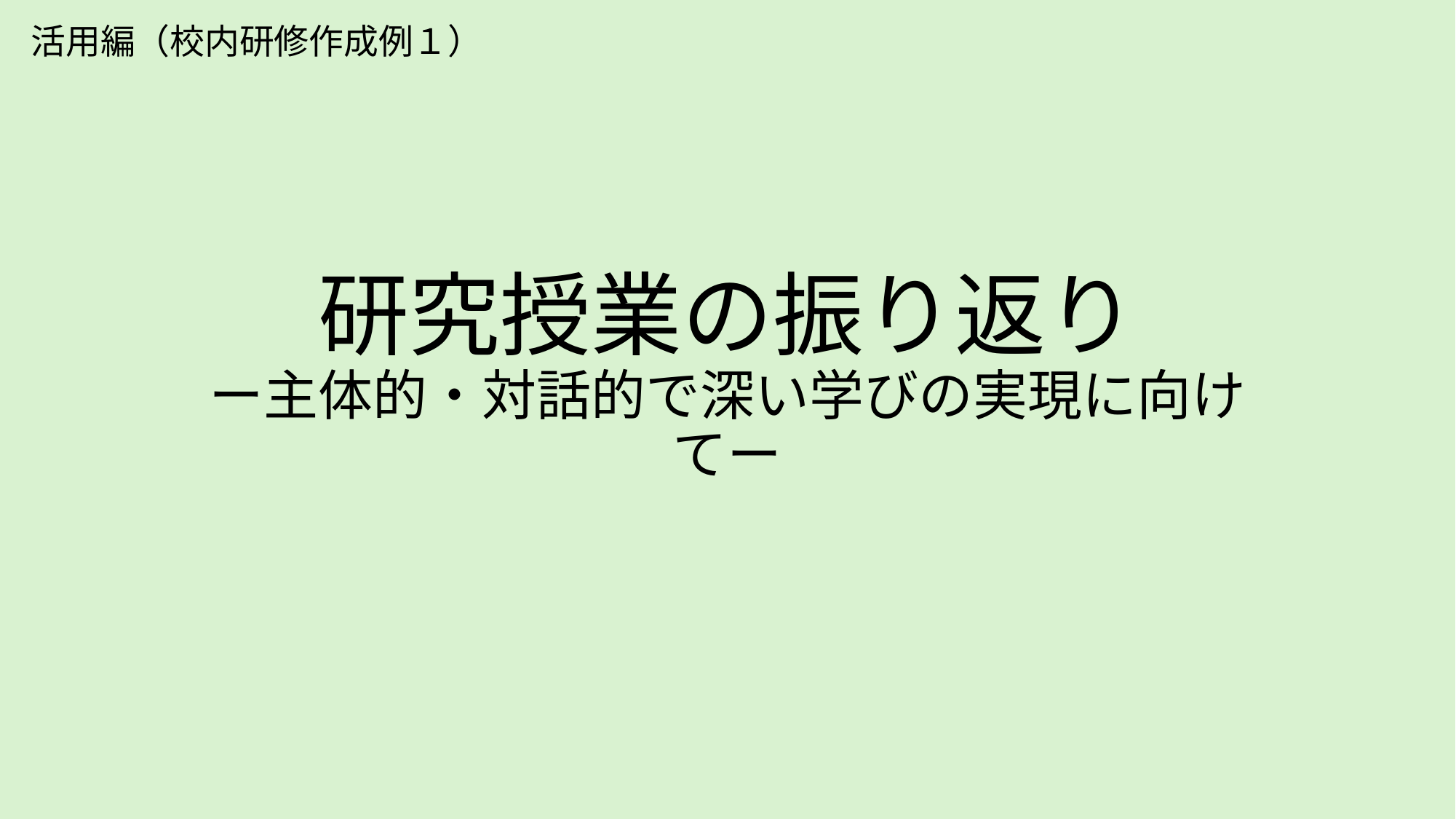

活用編（校内研修作成例１）
# 研究授業の振り返り ー主体的・対話的で深い学びの実現に向けてー